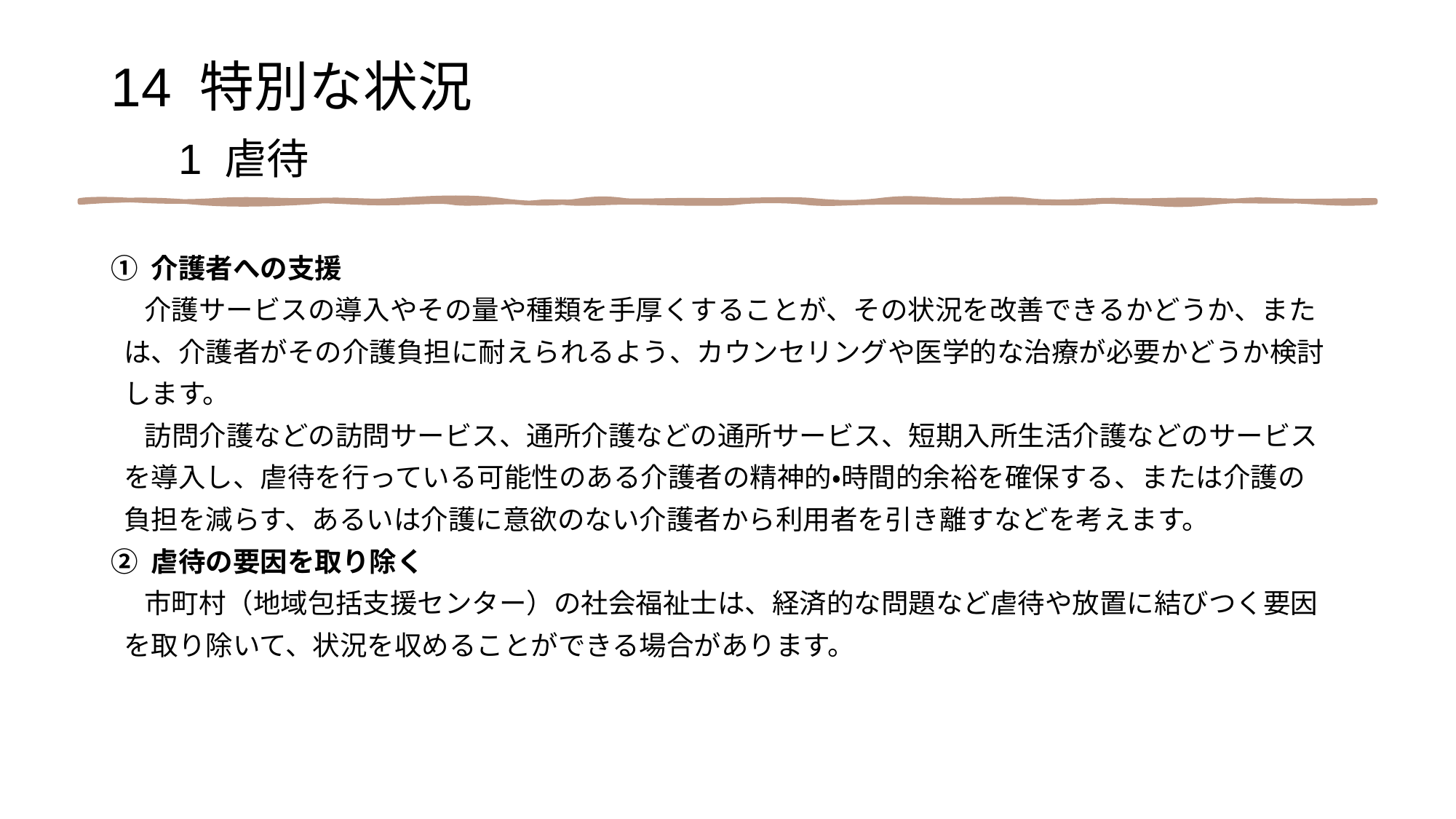

14 特別な状況
　1 虐待

① 介護者への支援
　 介護サービスの導入やその量や種類を手厚くすることが、その状況を改善できるかどうか、また
 は、介護者がその介護負担に耐えられるよう、カウンセリングや医学的な治療が必要かどうか検討
 します。
　 訪問介護などの訪問サービス、通所介護などの通所サービス、短期入所生活介護などのサービス
 を導入し、虐待を行っている可能性のある介護者の精神的・時間的余裕を確保する、または介護の
 負担を減らす、あるいは介護に意欲のない介護者から利用者を引き離すなどを考えます。
② 虐待の要因を取り除く
　 市町村（地域包括支援センター）の社会福祉士は、経済的な問題など虐待や放置に結びつく要因
 を取り除いて、状況を収めることができる場合があります。